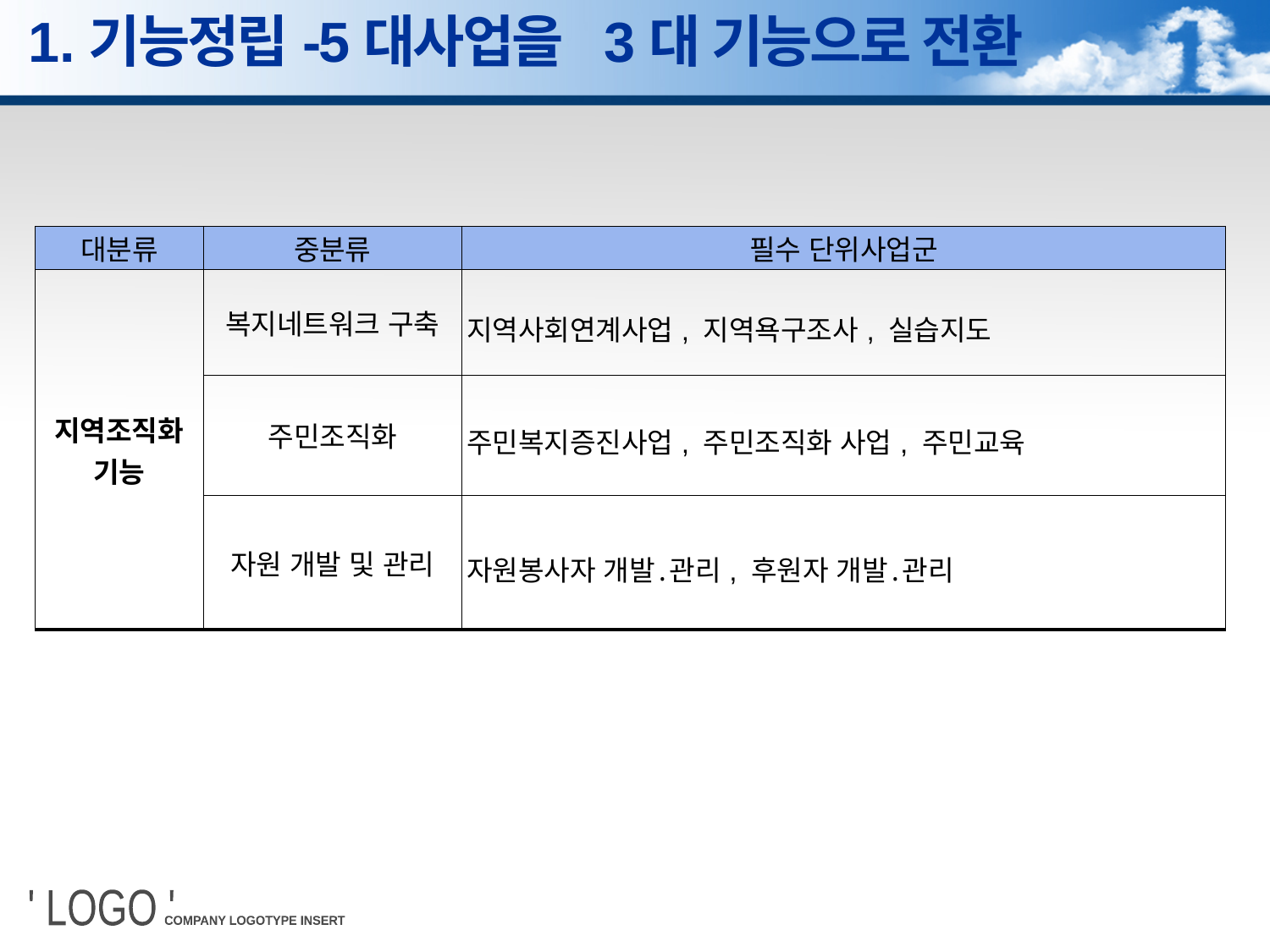

1.기능정립-5대사업을  3대 기능으로 전환
| 대분류 | 중분류 | 필수 단위사업군 |
| --- | --- | --- |
| 지역조직화 기능 | 복지네트워크 구축 | 지역사회연계사업, 지역욕구조사, 실습지도 |
|  | 주민조직화 | 주민복지증진사업, 주민조직화 사업, 주민교육 |
|  | 자원 개발 및 관리 | 자원봉사자 개발․관리, 후원자 개발․관리 |